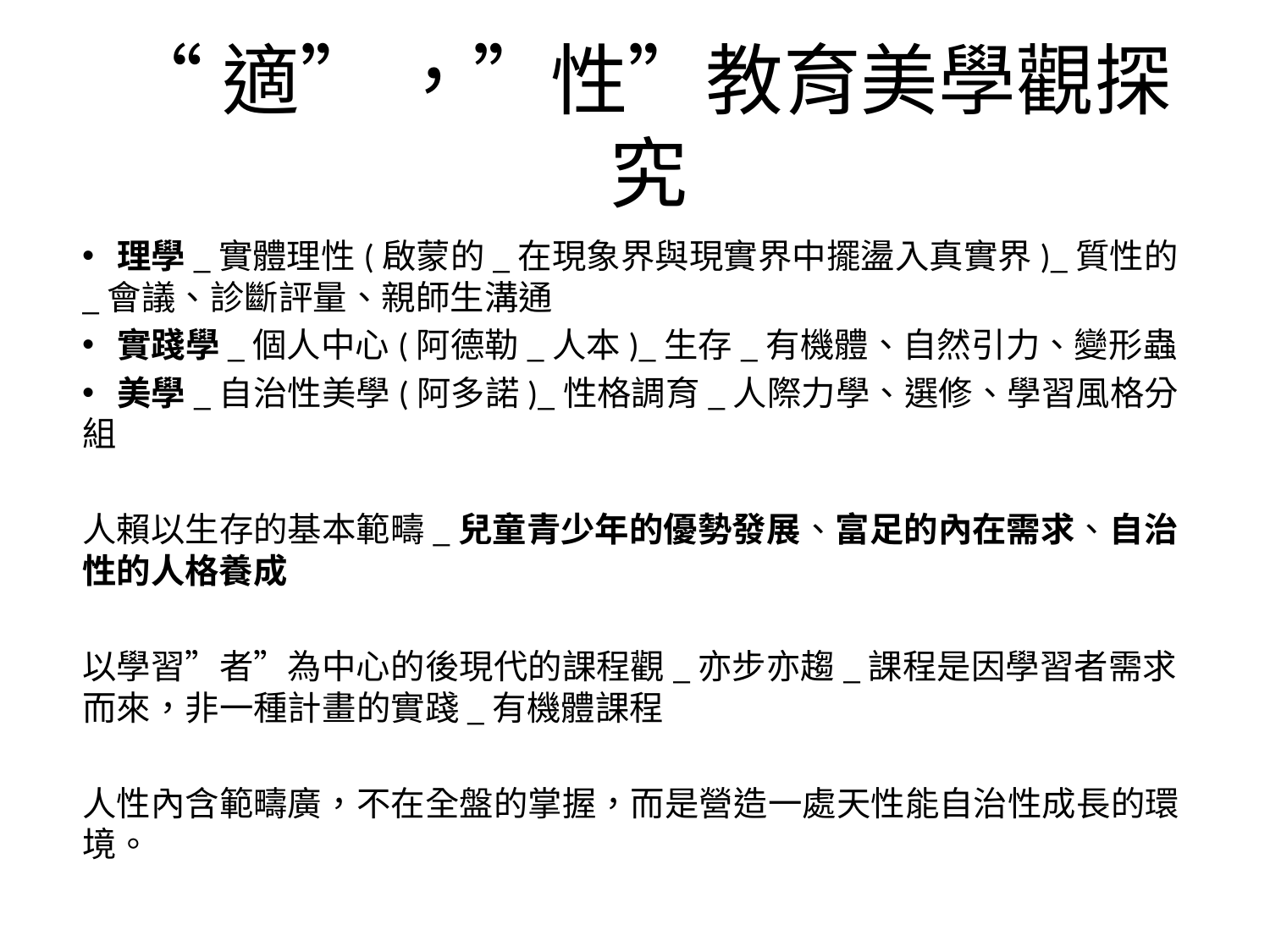

# “適” ，”性”教育美學觀探究
  理學_實體理性(啟蒙的_在現象界與現實界中擺盪入真實界)_質性的_會議、診斷評量、親師生溝通
  實踐學_個人中心(阿德勒_人本)_生存_有機體、自然引力、變形蟲
  美學_自治性美學(阿多諾)_性格調育_人際力學、選修、學習風格分組

人賴以生存的基本範疇_兒童青少年的優勢發展、富足的內在需求、自治性的人格養成

以學習”者”為中心的後現代的課程觀_亦步亦趨_課程是因學習者需求而來，非一種計畫的實踐_有機體課程

人性內含範疇廣，不在全盤的掌握，而是營造一處天性能自治性成長的環境。